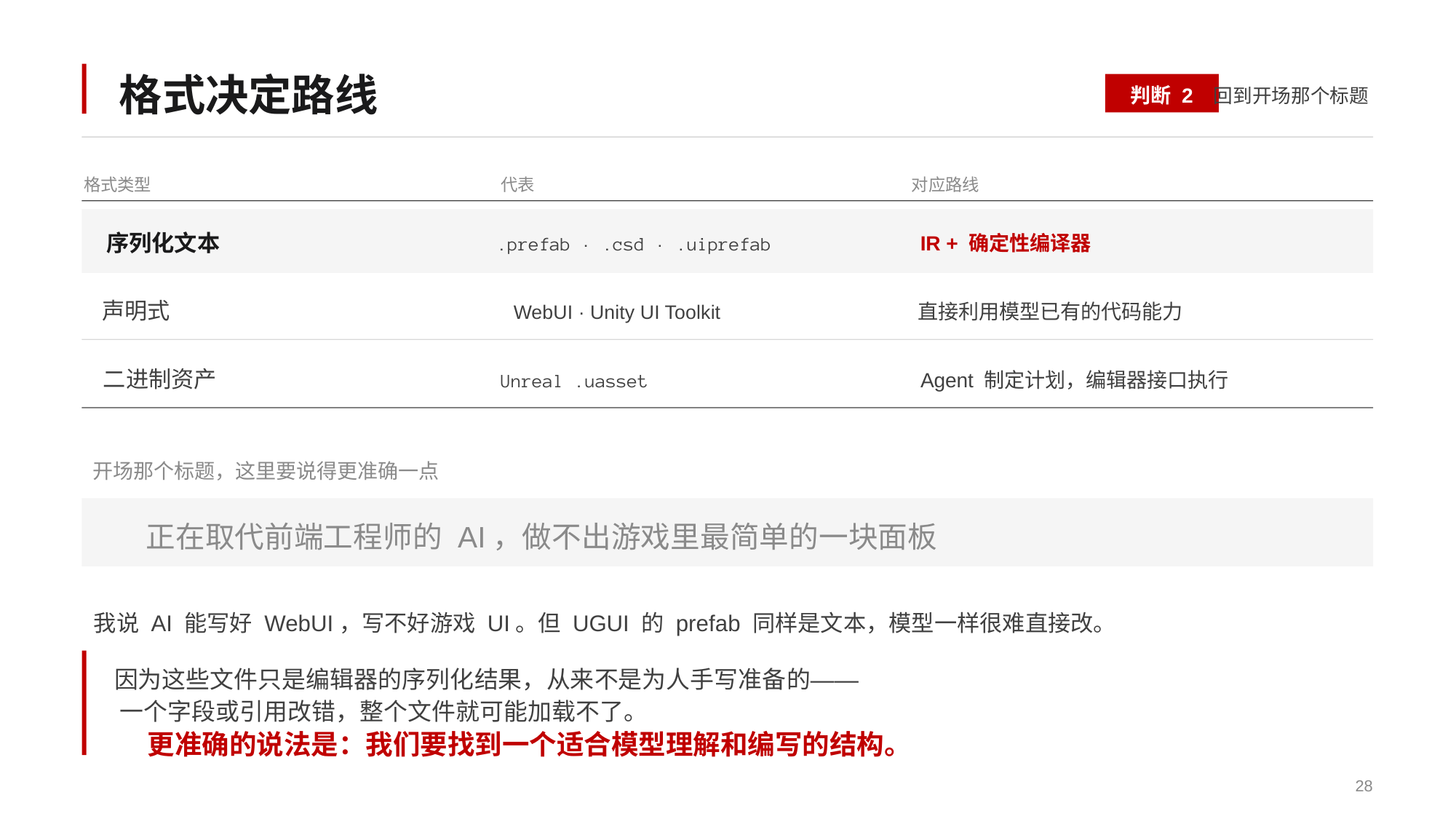

格式决定路线

判断 2
回到开场那个标题

格式类型
代表
对应路线

序列化文本
IR + 确定性编译器
.prefab · .csd · .uiprefab
声明式
直接利用模型已有的代码能力
WebUI · Unity UI Toolkit

二进制资产
Agent 制定计划，编辑器接口执行
Unreal .uasset

开场那个标题，这里要说得更准确一点

正在取代前端工程师的 AI，做不出游戏里最简单的一块面板
我说 AI 能写好 WebUI，写不好游戏 UI。但 UGUI 的 prefab 同样是文本，模型一样很难直接改。

因为这些文件只是编辑器的序列化结果，从来不是为人手写准备的——
一个字段或引用改错，整个文件就可能加载不了。
更准确的说法是：我们要找到一个适合模型理解和编写的结构。
28